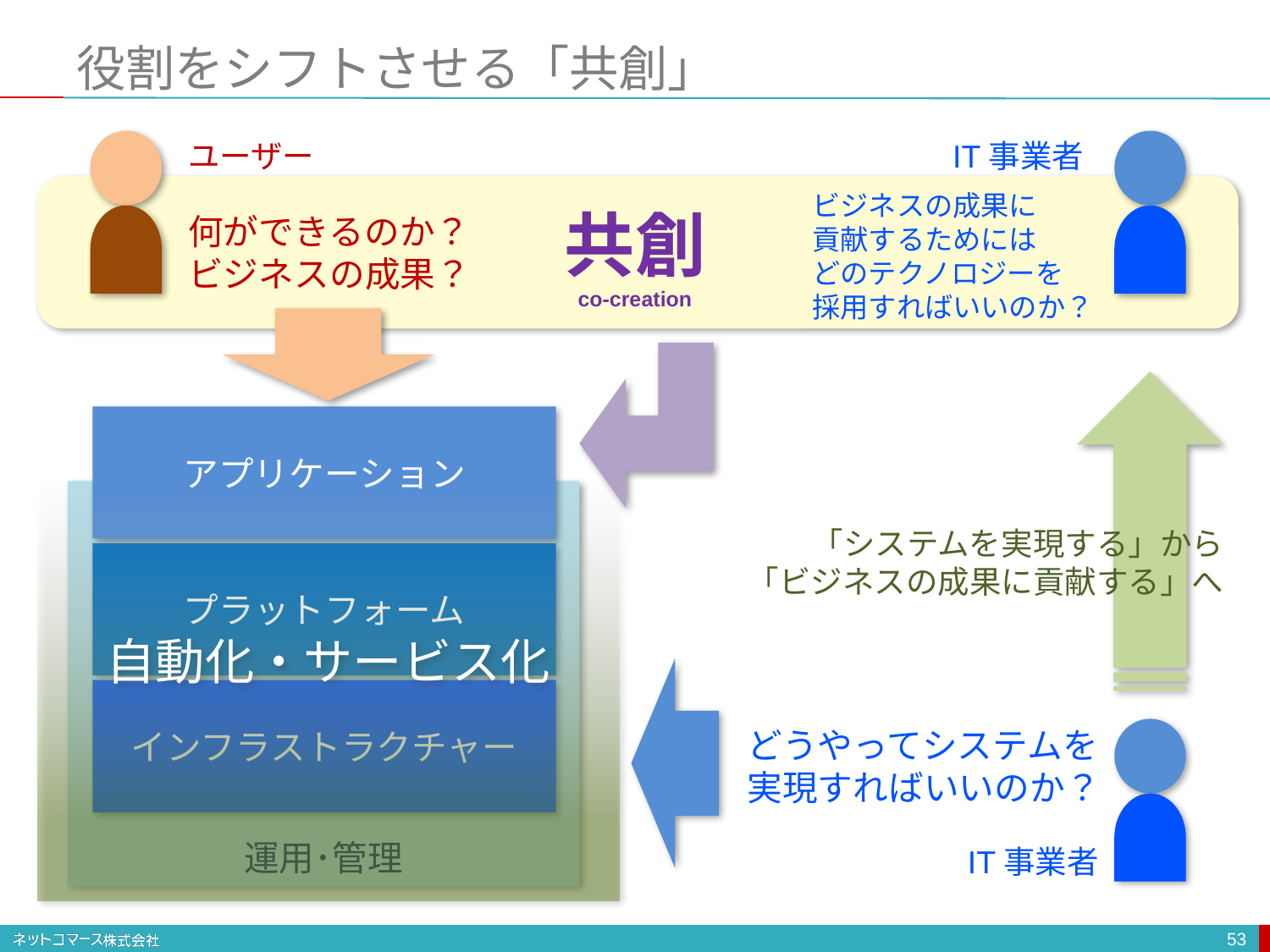

# 役割をシフトさせる「共創」
ユーザー
IT事業者

ビジネスの成果に
貢献するためには
どのテクノロジーを
採用すればいいのか？

「システムを実現する」から
「ビジネスの成果に貢献する」へ

共創
co-creation
何ができるのか？
ビジネスの成果？

アプリケーション
自動化・サービス化

プラットフォーム
インフラストラクチャー
どうやってシステムを
実現すればいいのか？

運用･管理
IT事業者
53